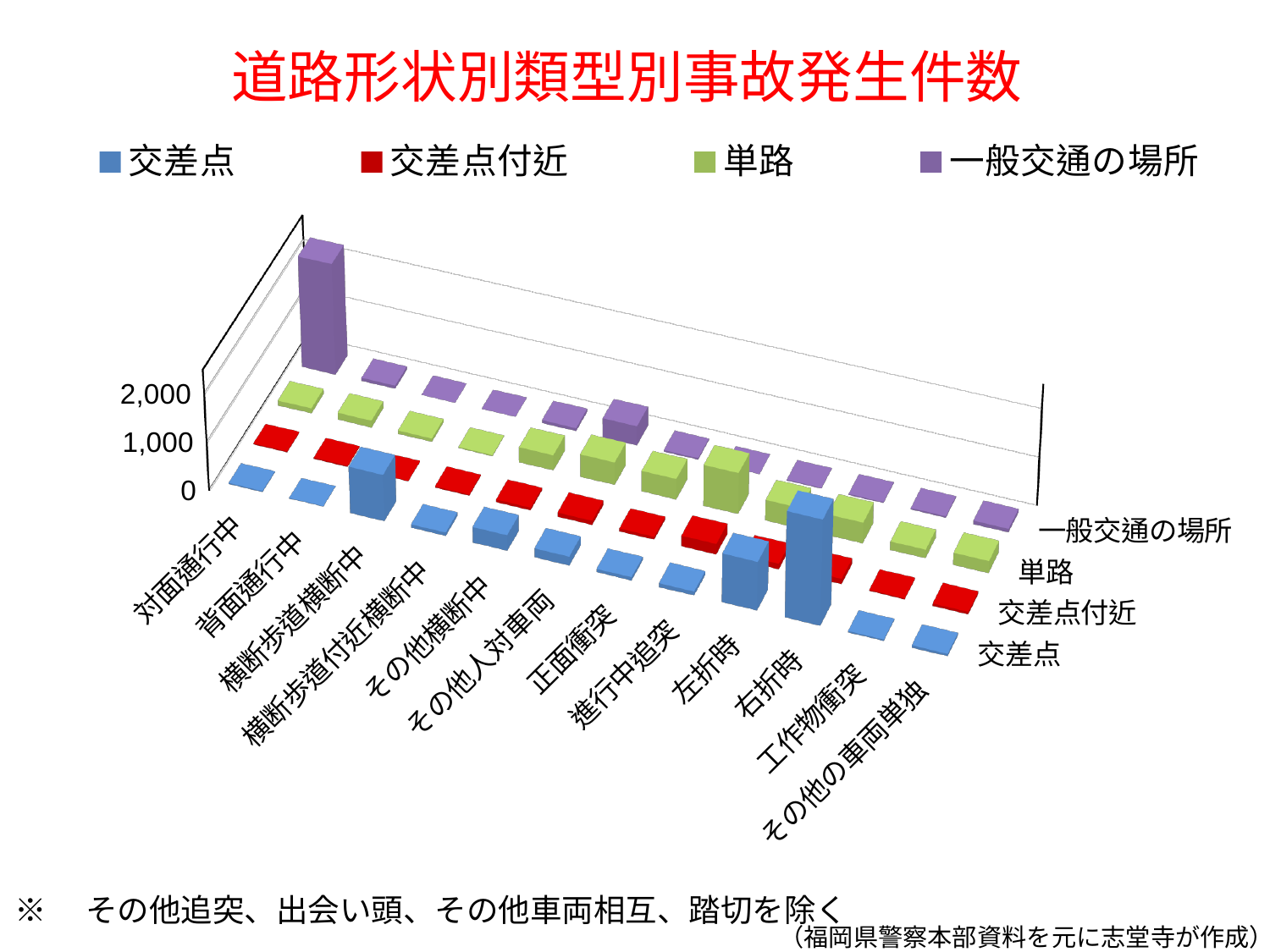

# 道路形状別類型別事故発生件数

[unsupported chart]

※　その他追突、出会い頭、その他車両相互、踏切を除く
（福岡県警察本部資料を元に志堂寺が作成）